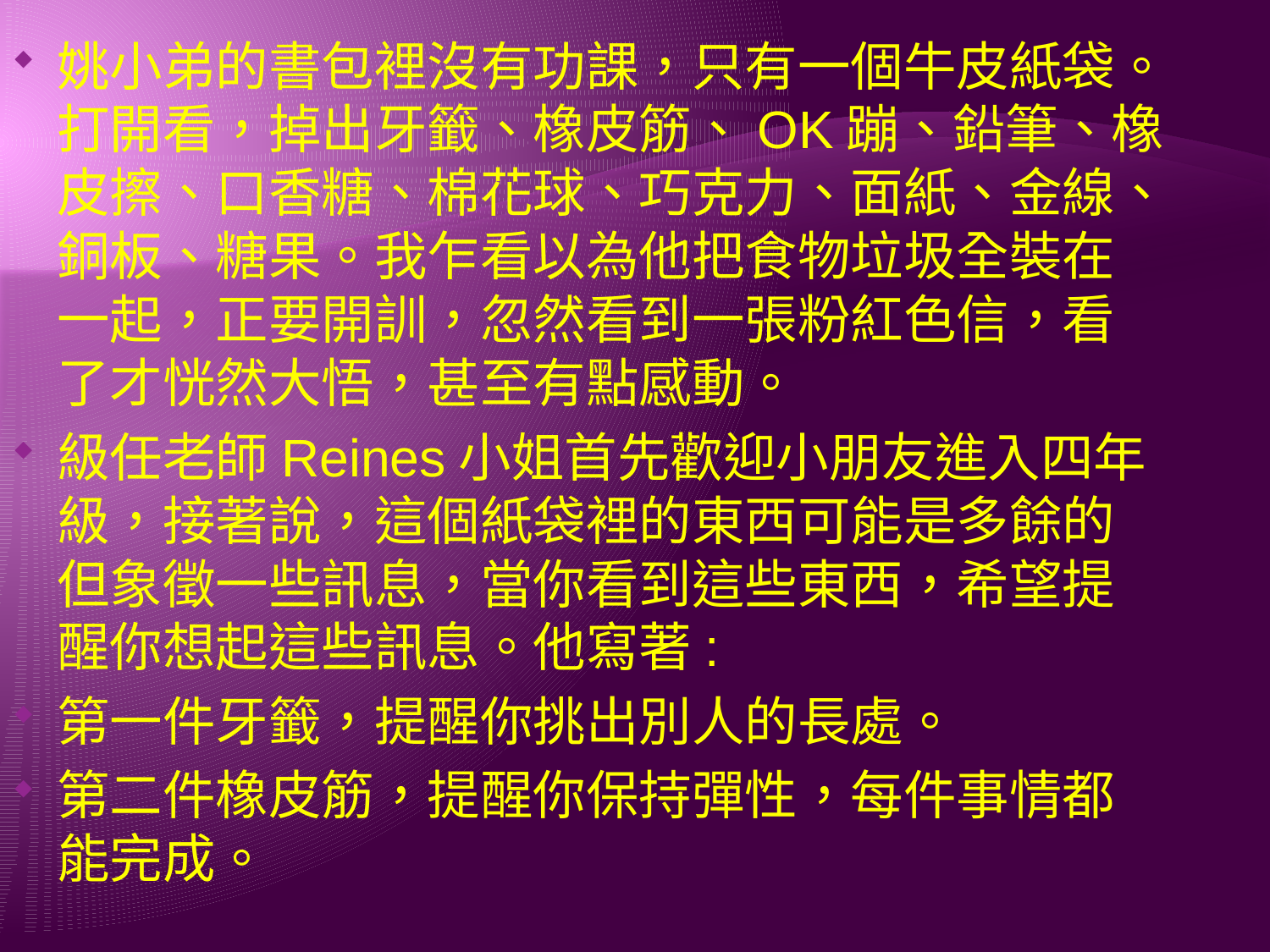

姚小弟的書包裡沒有功課，只有一個牛皮紙袋。打開看，掉出牙籤、橡皮筋、OK蹦、鉛筆、橡皮擦、口香糖、棉花球、巧克力、面紙、金線、銅板、糖果。我乍看以為他把食物垃圾全裝在一起，正要開訓，忽然看到一張粉紅色信，看了才恍然大悟，甚至有點感動。
級任老師Reines小姐首先歡迎小朋友進入四年級，接著說，這個紙袋裡的東西可能是多餘的但象徵一些訊息，當你看到這些東西，希望提醒你想起這些訊息。他寫著:
第一件牙籤，提醒你挑出別人的長處。
第二件橡皮筋，提醒你保持彈性，每件事情都能完成。